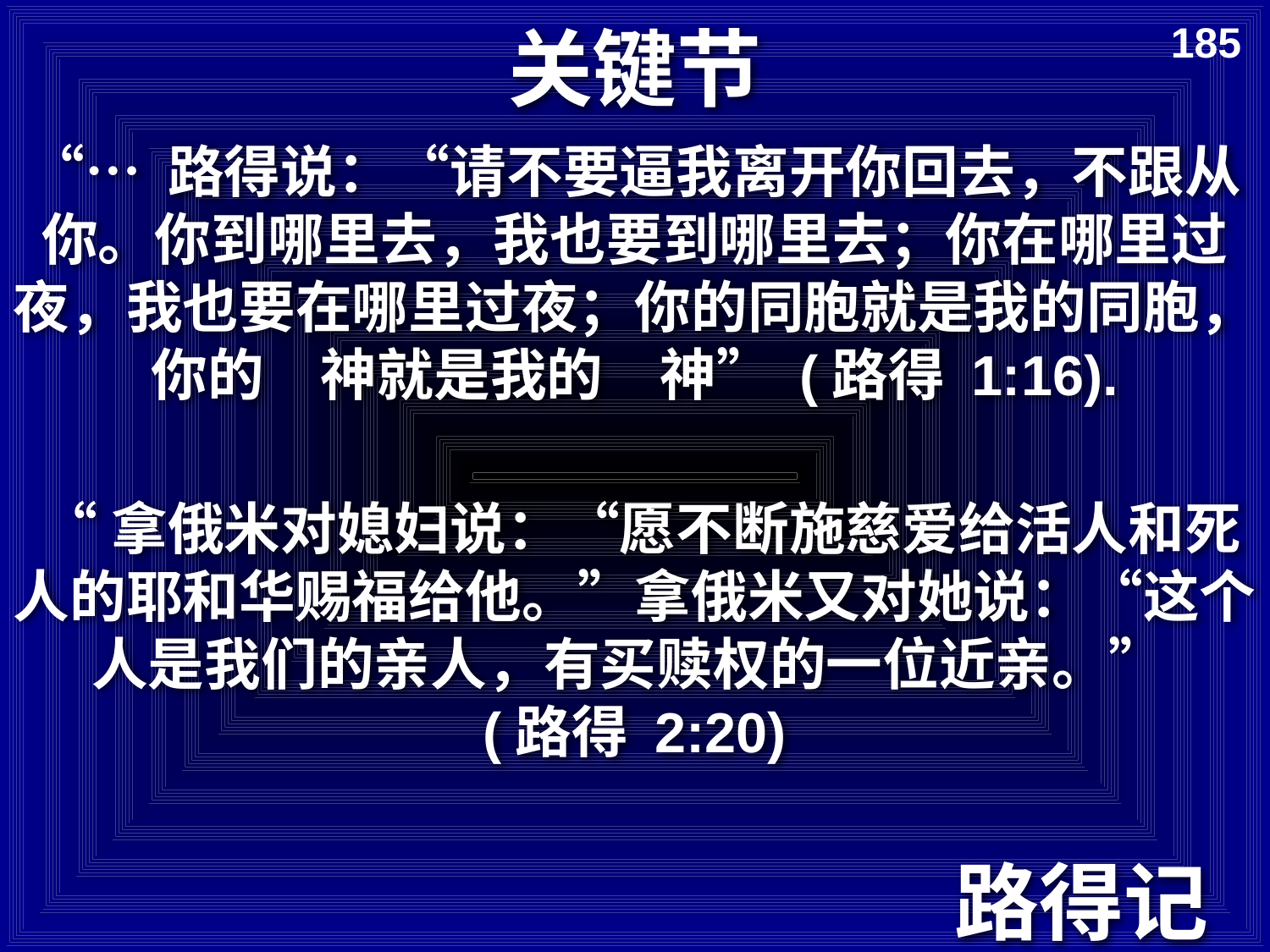

# 关键节
185

“… 路得说：“请不要逼我离开你回去，不跟从你。你到哪里去，我也要到哪里去；你在哪里过夜，我也要在哪里过夜；你的同胞就是我的同胞，你的　神就是我的　神” (路得 1:16).
 “拿俄米对媳妇说：“愿不断施慈爱给活人和死人的耶和华赐福给他。”拿俄米又对她说：“这个人是我们的亲人，有买赎权的一位近亲。”
(路得 2:20)
路得记